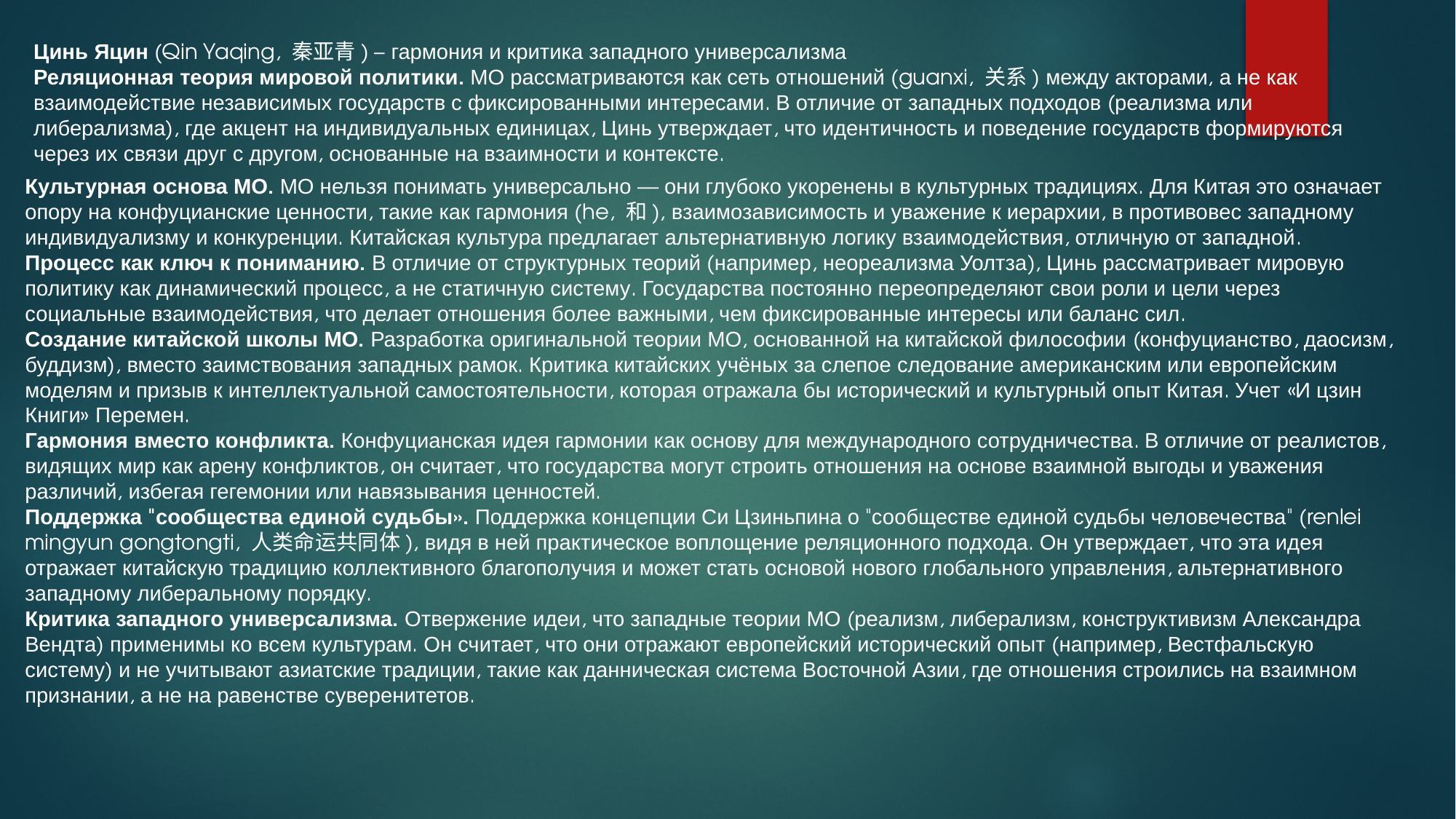

Цинь Яцин (Qin Yaqing, 秦亚青) – гармония и критика западного универсализма
Реляционная теория мировой политики. МО рассматриваются как сеть отношений (guanxi, 关系) между акторами, а не как взаимодействие независимых государств с фиксированными интересами. В отличие от западных подходов (реализма или либерализма), где акцент на индивидуальных единицах, Цинь утверждает, что идентичность и поведение государств формируются через их связи друг с другом, основанные на взаимности и контексте.

Культурная основа МО. МО нельзя понимать универсально — они глубоко укоренены в культурных традициях. Для Китая это означает опору на конфуцианские ценности, такие как гармония (he, 和), взаимозависимость и уважение к иерархии, в противовес западному индивидуализму и конкуренции. Китайская культура предлагает альтернативную логику взаимодействия, отличную от западной.
Процесс как ключ к пониманию. В отличие от структурных теорий (например, неореализма Уолтза), Цинь рассматривает мировую политику как динамический процесс, а не статичную систему. Государства постоянно переопределяют свои роли и цели через социальные взаимодействия, что делает отношения более важными, чем фиксированные интересы или баланс сил.
Создание китайской школы МО. Разработка оригинальной теории МО, основанной на китайской философии (конфуцианство, даосизм, буддизм), вместо заимствования западных рамок. Критика китайских учёных за слепое следование американским или европейским моделям и призыв к интеллектуальной самостоятельности, которая отражала бы исторический и культурный опыт Китая. Учет «И цзин Книги» Перемен.
Гармония вместо конфликта. Конфуцианская идея гармонии как основу для международного сотрудничества. В отличие от реалистов, видящих мир как арену конфликтов, он считает, что государства могут строить отношения на основе взаимной выгоды и уважения различий, избегая гегемонии или навязывания ценностей.
Поддержка "сообщества единой судьбы». Поддержка концепции Си Цзиньпина о "сообществе единой судьбы человечества" (renlei mingyun gongtongti, 人类命运共同体), видя в ней практическое воплощение реляционного подхода. Он утверждает, что эта идея отражает китайскую традицию коллективного благополучия и может стать основой нового глобального управления, альтернативного западному либеральному порядку.
Критика западного универсализма. Отвержение идеи, что западные теории МО (реализм, либерализм, конструктивизм Александра Вендта) применимы ко всем культурам. Он считает, что они отражают европейский исторический опыт (например, Вестфальскую систему) и не учитывают азиатские традиции, такие как данническая система Восточной Азии, где отношения строились на взаимном признании, а не на равенстве суверенитетов.